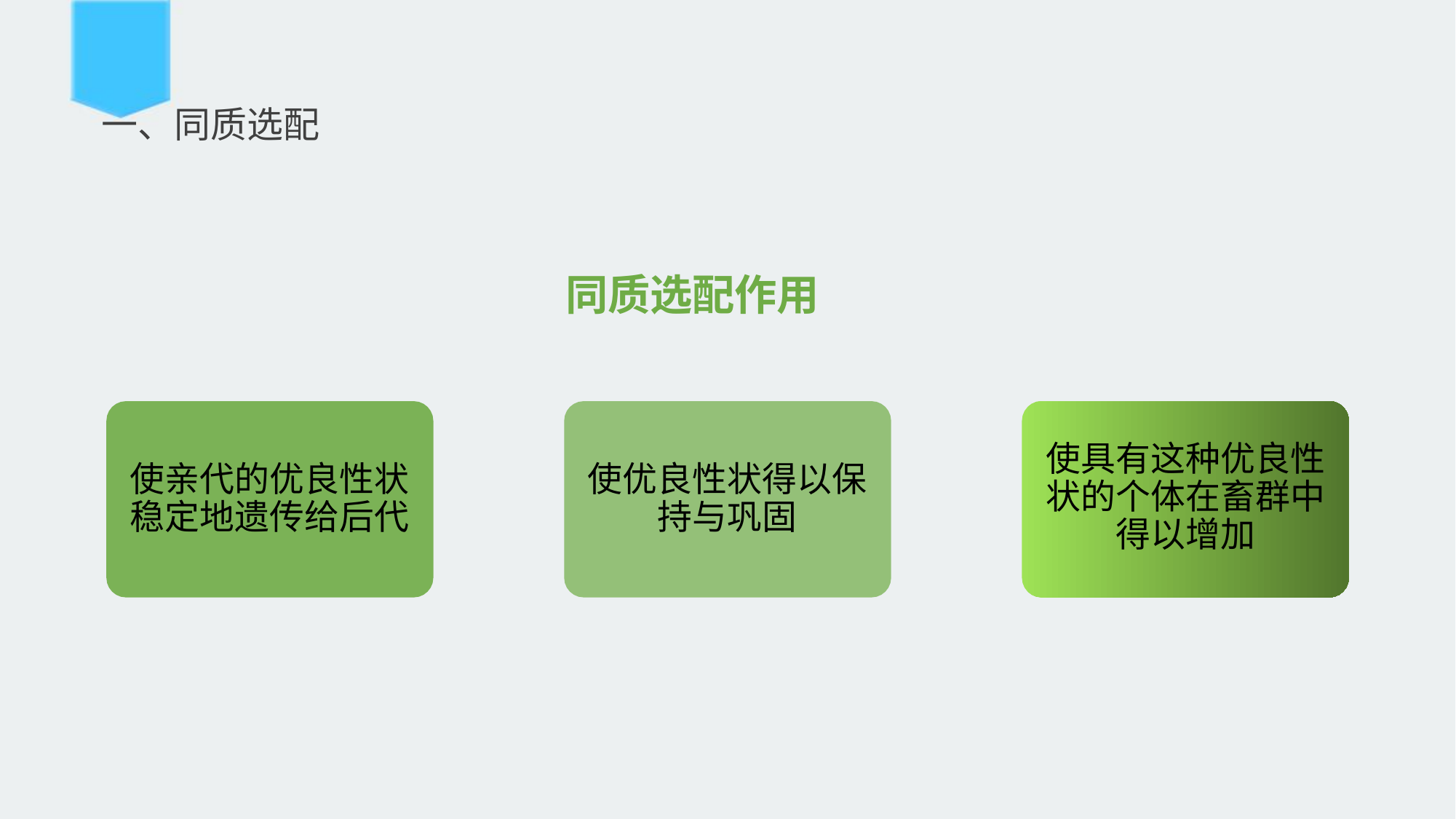

# 一、同质选配
同质选配作用

使具有这种优良性 状的个体在畜群中 得以增加
使亲代的优良性状 稳定地遗传给后代
使优良性状得以保 持与巩固